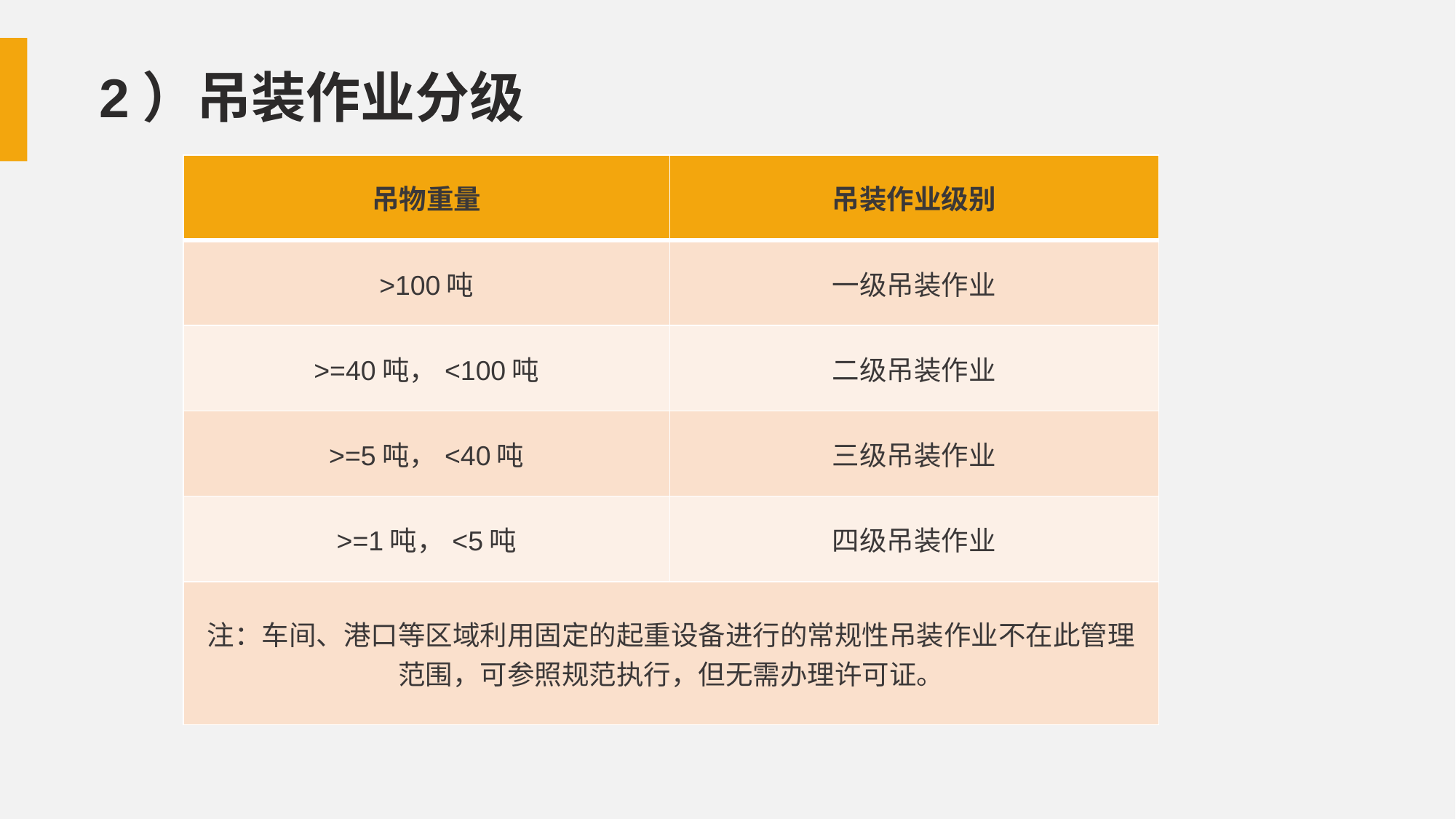

2）吊装作业分级
| 吊物重量 | 吊装作业级别 |
| --- | --- |
| >100吨 | 一级吊装作业 |
| >=40吨，<100吨 | 二级吊装作业 |
| >=5吨，<40吨 | 三级吊装作业 |
| >=1吨，<5吨 | 四级吊装作业 |
| 注：车间、港口等区域利用固定的起重设备进行的常规性吊装作业不在此管理范围，可参照规范执行，但无需办理许可证。 |  |